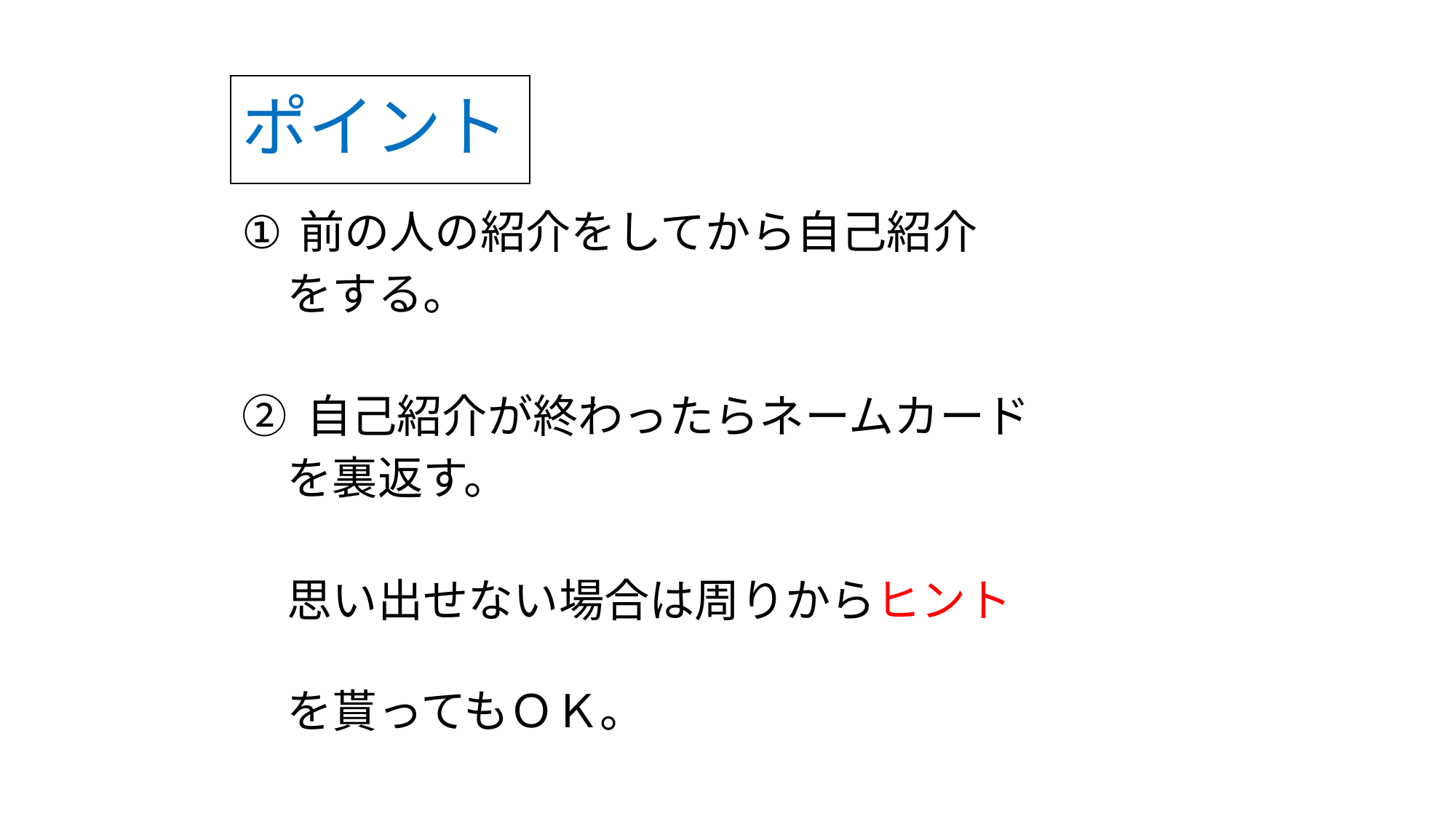

# ポイント
 前の人の紹介をしてから自己紹介
　をする。

② 自己紹介が終わったらネームカード
　を裏返す。

　思い出せない場合は周りからヒント
　を貰ってもＯＫ。